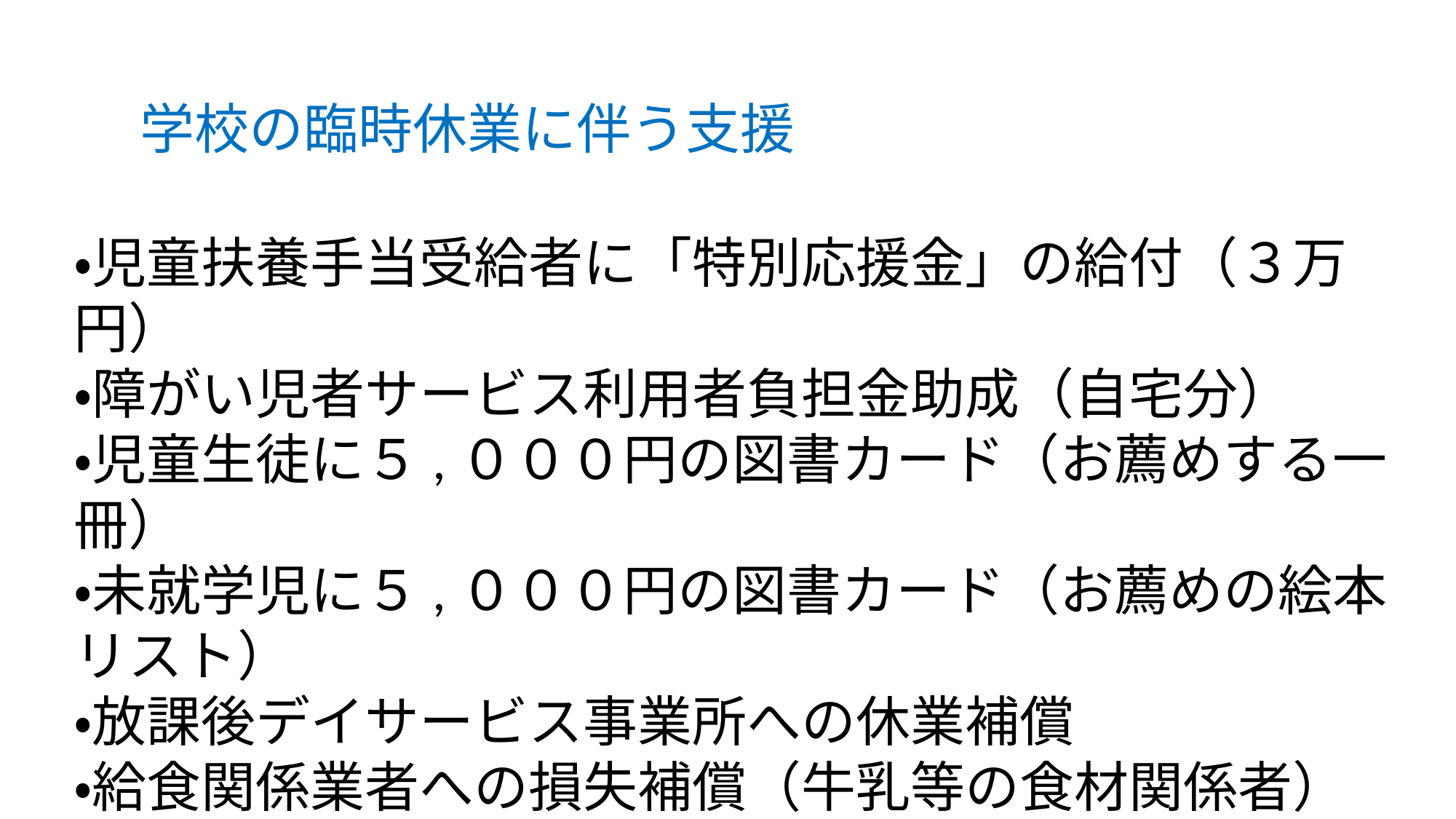

学校の臨時休業に伴う支援
・児童扶養手当受給者に「特別応援金」の給付（３万円）
・障がい児者サービス利用者負担金助成（自宅分）
・児童生徒に５,０００円の図書カード（お薦めする一冊）
・未就学児に５,０００円の図書カード（お薦めの絵本リスト）
・放課後デイサービス事業所への休業補償
・給食関係業者への損失補償（牛乳等の食材関係者）